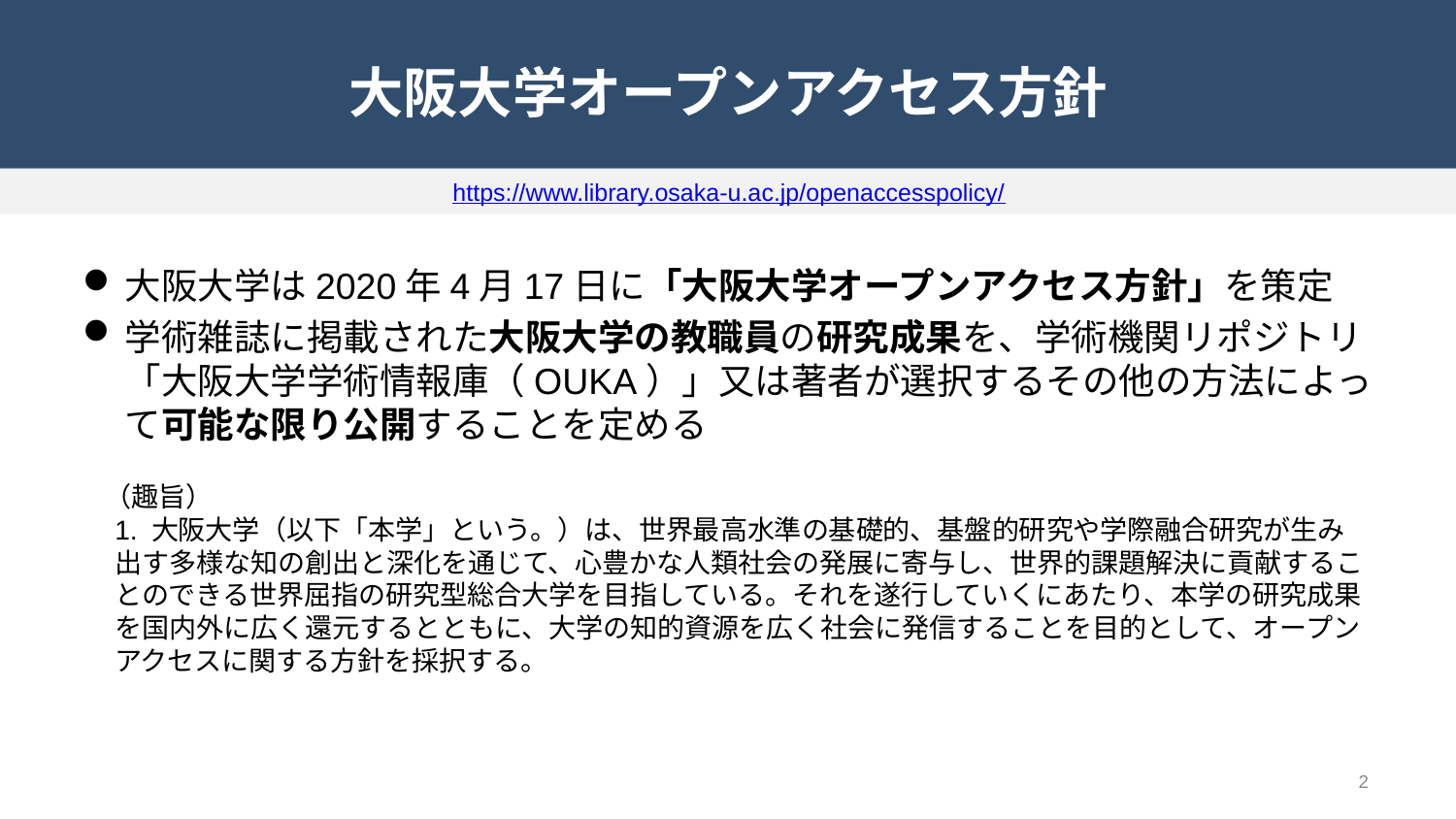

# 大阪大学オープンアクセス方針
https://www.library.osaka-u.ac.jp/openaccesspolicy/

大阪大学は2020年4月17日に「大阪大学オープンアクセス方針」を策定
学術雑誌に掲載された大阪大学の教職員の研究成果を、学術機関リポジトリ「大阪大学学術情報庫（OUKA）」又は著者が選択するその他の方法によって可能な限り公開することを定める

（趣旨）
1. 大阪大学（以下「本学」という。）は、世界最高水準の基礎的、基盤的研究や学際融合研究が生み出す多様な知の創出と深化を通じて、心豊かな人類社会の発展に寄与し、世界的課題解決に貢献することのできる世界屈指の研究型総合大学を目指している。それを遂行していくにあたり、本学の研究成果を国内外に広く還元するとともに、大学の知的資源を広く社会に発信することを目的として、オープンアクセスに関する方針を採択する。

2